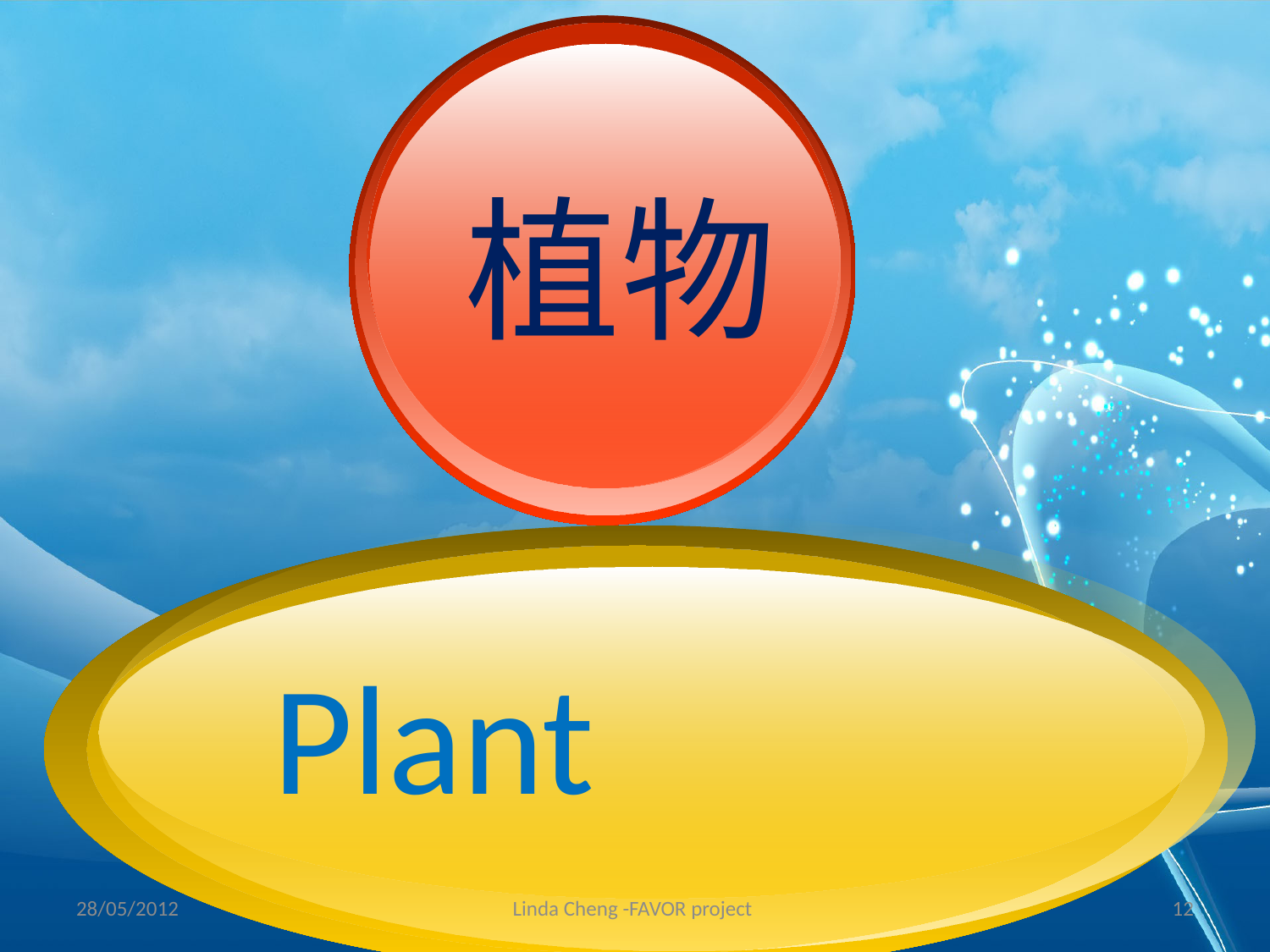

植物

Plant
28/05/2012
Linda Cheng -FAVOR project
12